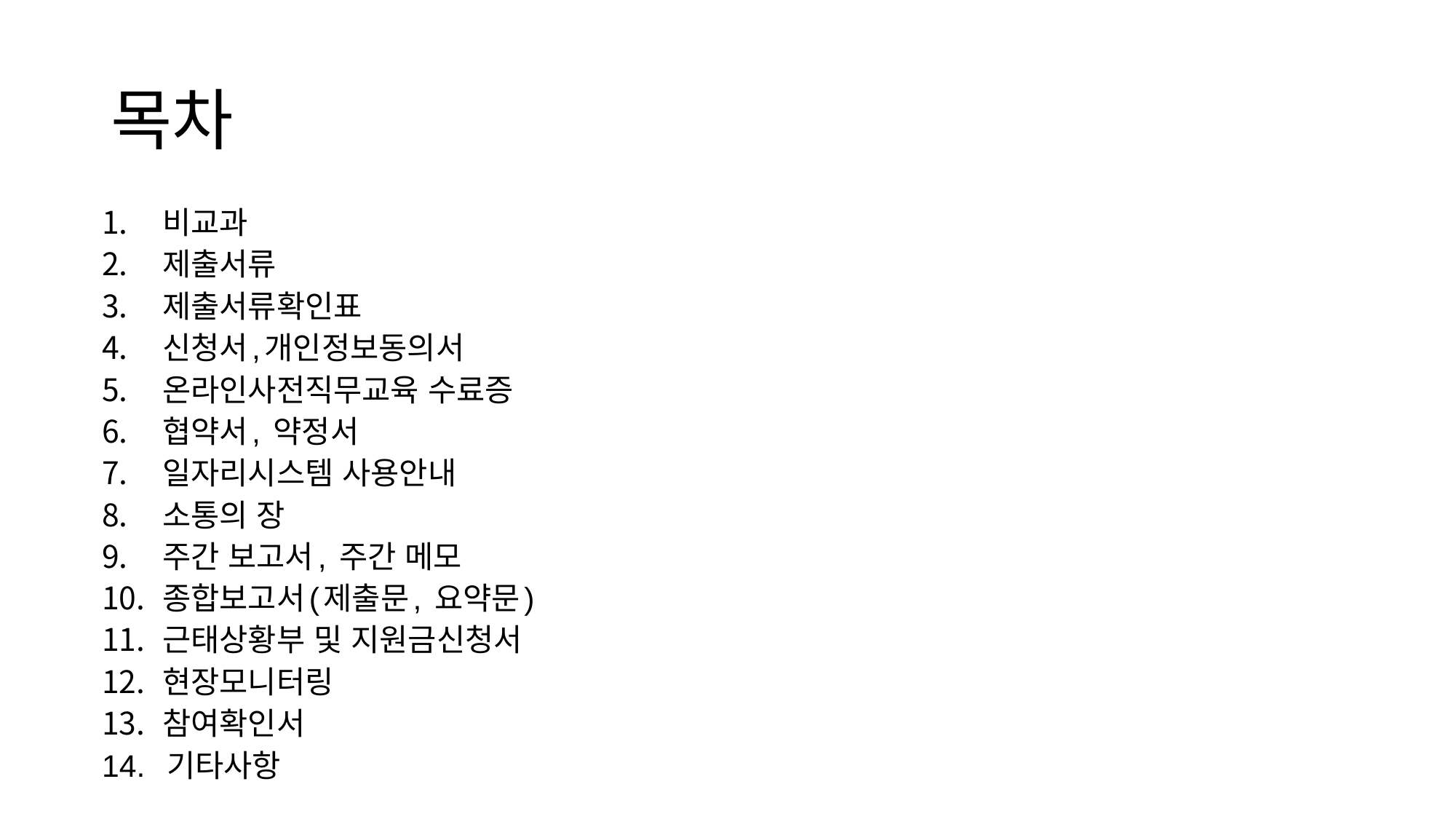

# 목차
비교과
제출서류
제출서류확인표
신청서,개인정보동의서
온라인사전직무교육 수료증
협약서, 약정서
일자리시스템 사용안내
소통의 장
주간 보고서, 주간 메모
종합보고서(제출문, 요약문)
근태상황부 및 지원금신청서
현장모니터링
참여확인서
14.  기타사항